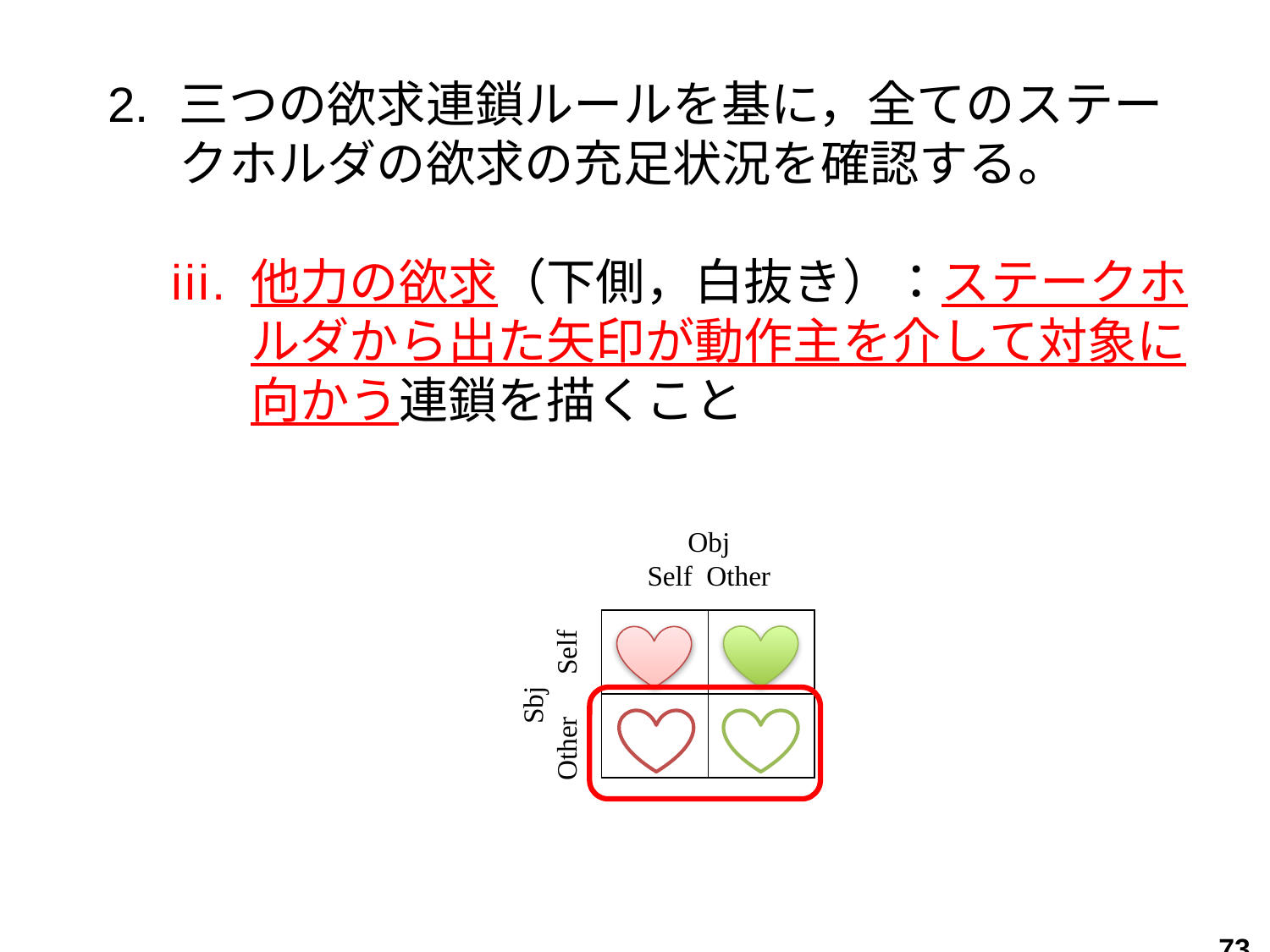

三つの欲求連鎖ルールを基に，全てのステークホルダの欲求の充足状況を確認する。

他力の欲求（下側，白抜き）：ステークホルダから出た矢印が動作主を介して対象に向かう連鎖を描くこと

Obj
Self  Other

Sbj
Other　Self

|  |  |
| --- | --- |
|  |  |

73